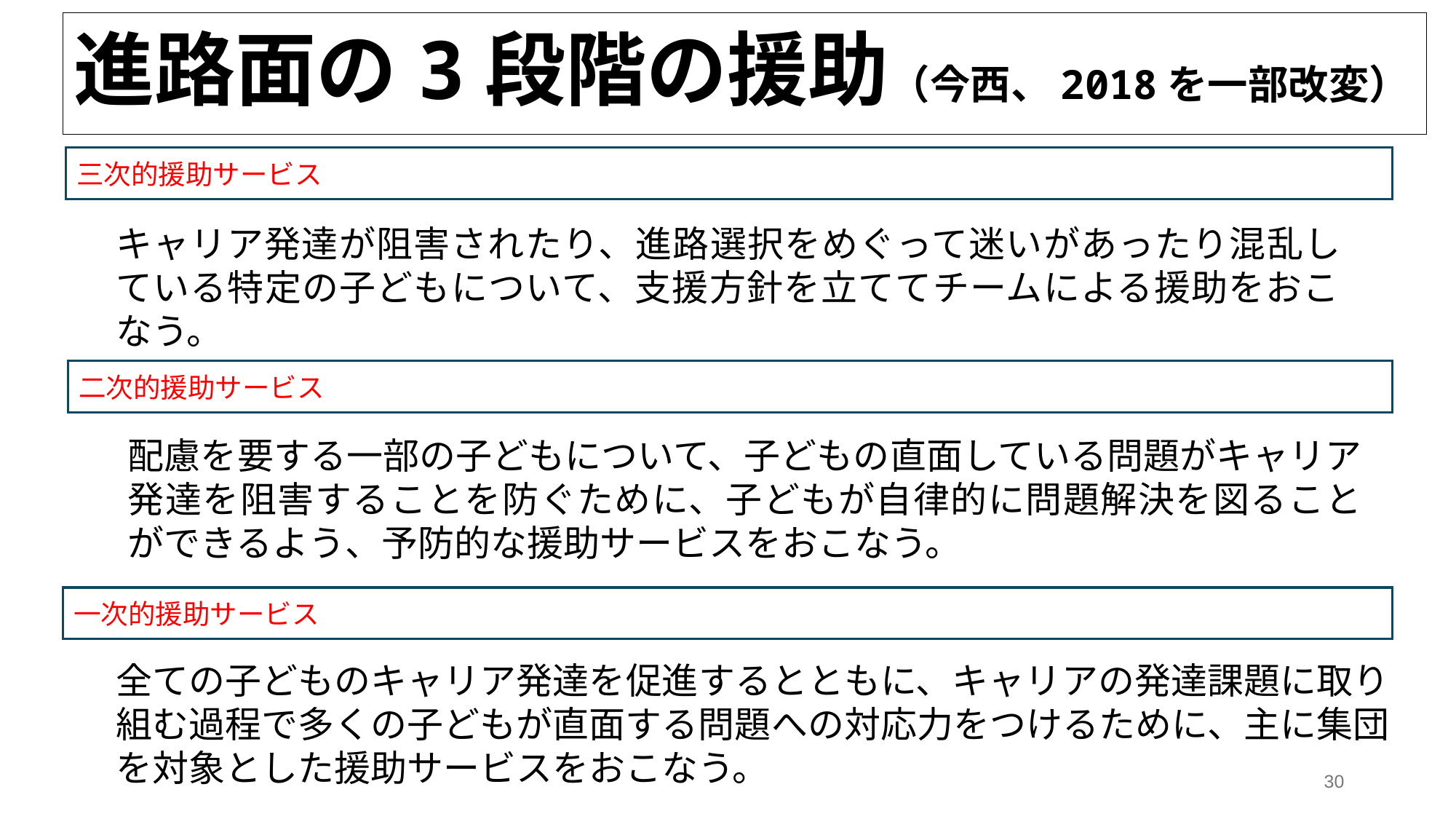

# 進路面の3段階の援助（今西、2018を一部改変）
三次的援助サービス
キャリア発達が阻害されたり、進路選択をめぐって迷いがあったり混乱している特定の子どもについて、支援方針を立ててチームによる援助をおこなう。
二次的援助サービス
配慮を要する一部の子どもについて、子どもの直面している問題がキャリア発達を阻害することを防ぐために、子どもが自律的に問題解決を図ることができるよう、予防的な援助サービスをおこなう。
一次的援助サービス
全ての子どものキャリア発達を促進するとともに、キャリアの発達課題に取り組む過程で多くの子どもが直面する問題への対応力をつけるために、主に集団を対象とした援助サービスをおこなう。
30